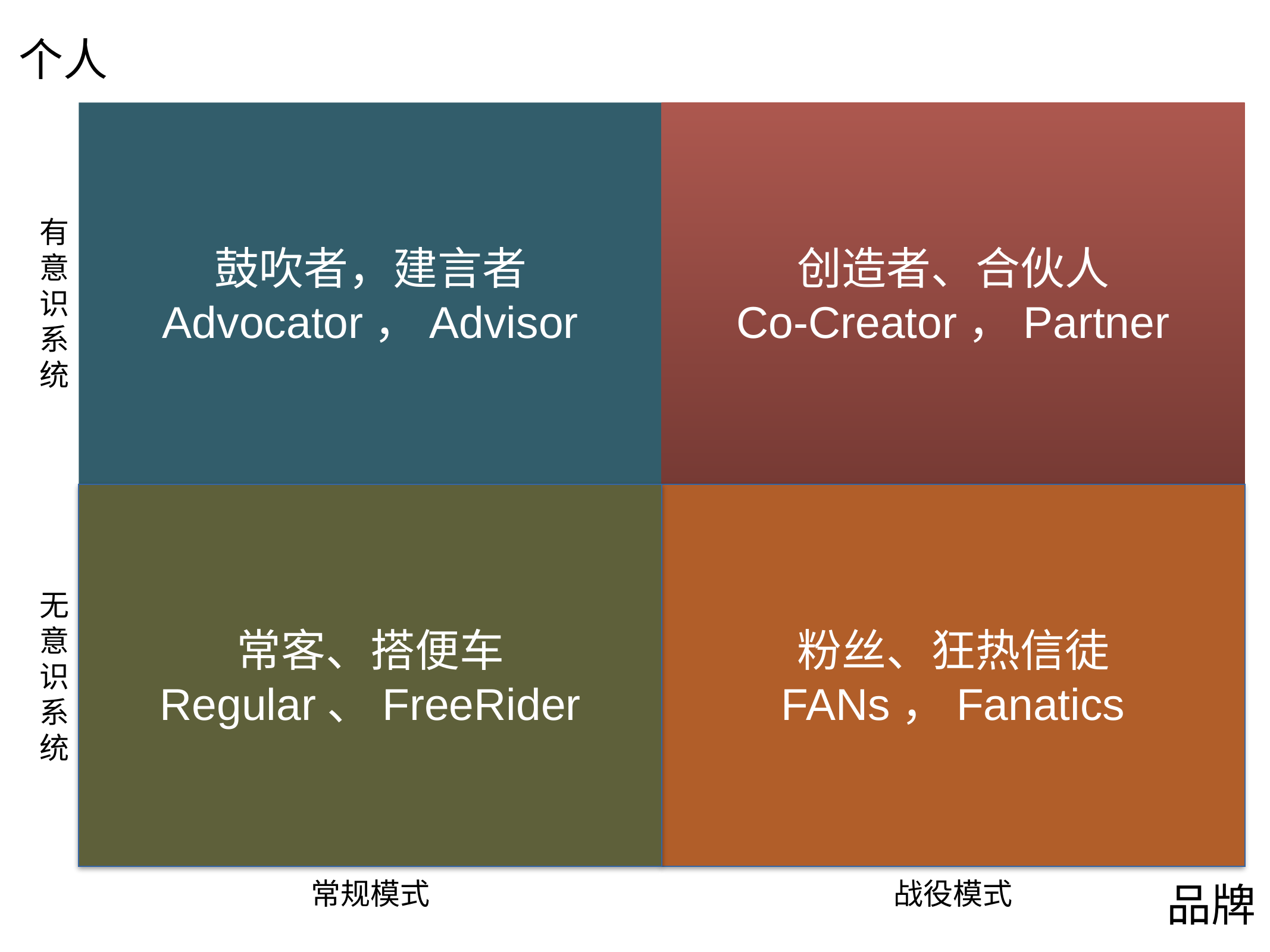

个人
鼓吹者，建言者
Advocator，Advisor
创造者、合伙人
Co-Creator，Partner
有意识系统
常客、搭便车
Regular、FreeRider
粉丝、狂热信徒
FANs，Fanatics
无意识系统
常规模式
战役模式
品牌